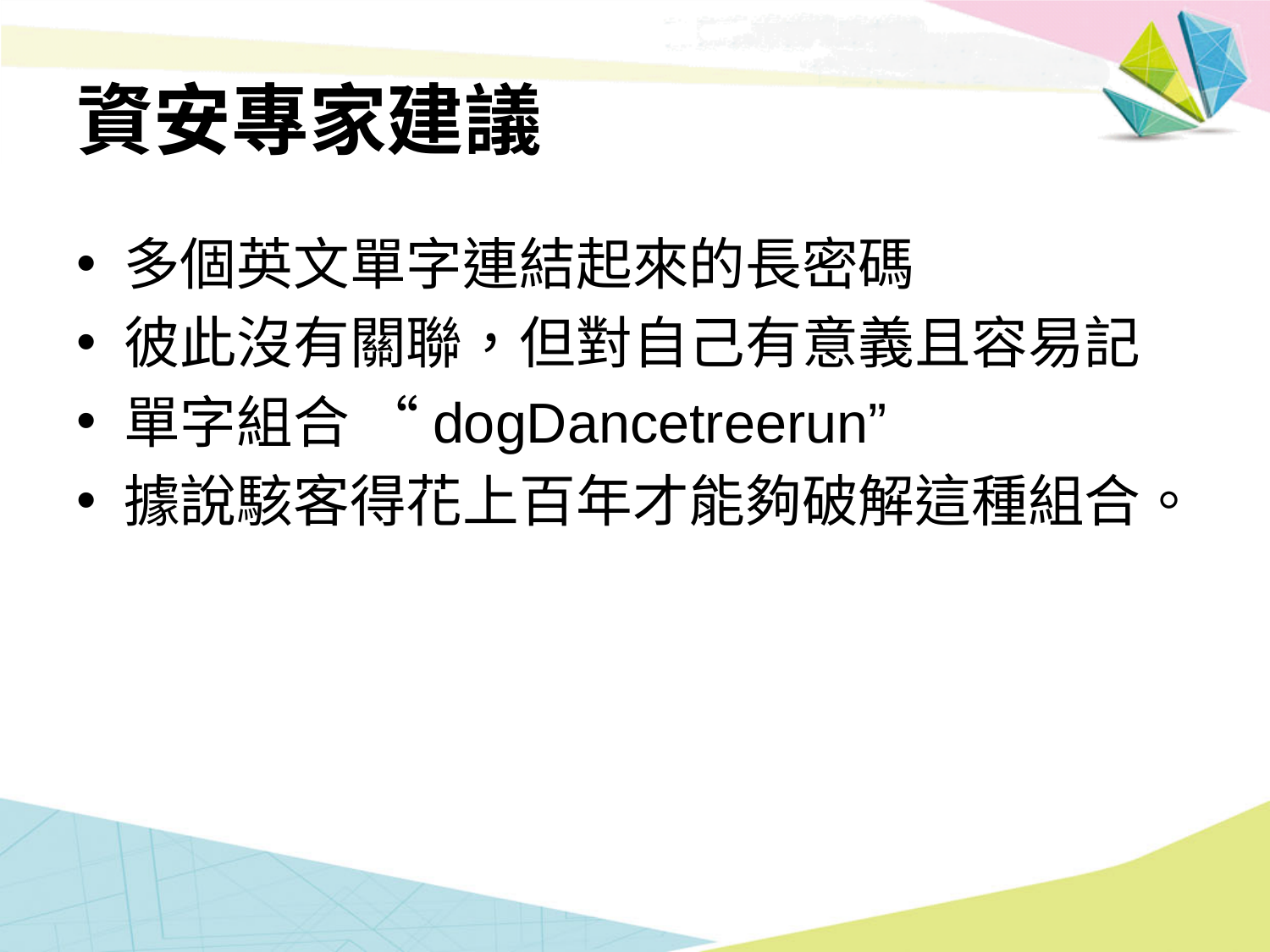

# 資安專家建議
多個英文單字連結起來的長密碼
彼此沒有關聯，但對自己有意義且容易記
單字組合 “dogDancetreerun”
據說駭客得花上百年才能夠破解這種組合。